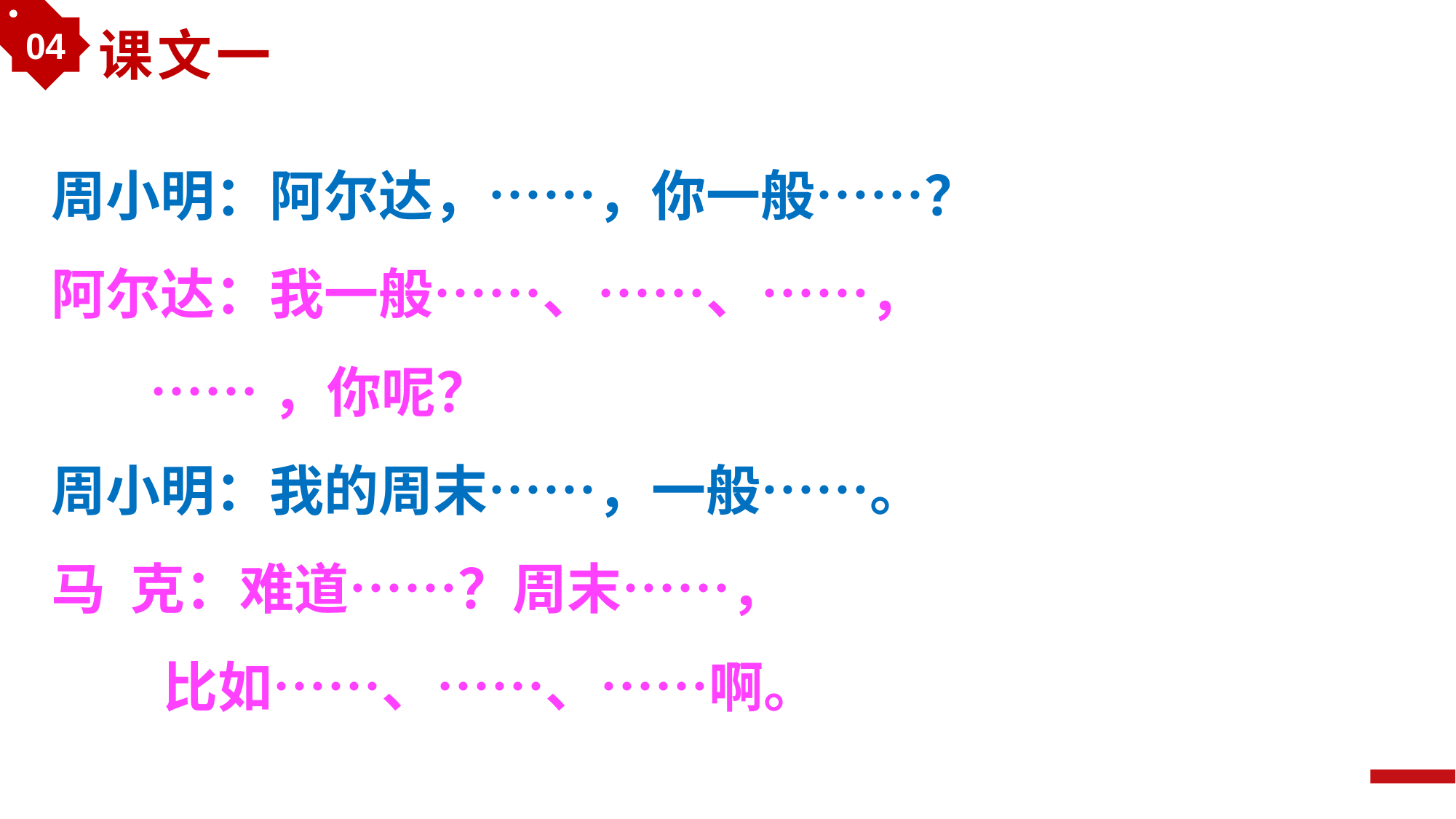

04
课文一
周小明：阿尔达，……，你一般……？
阿尔达：我一般……、……、……，
        ……，你呢？
周小明：我的周末……，一般……。
马  克：难道……？周末……，
        比如……、……、……啊。